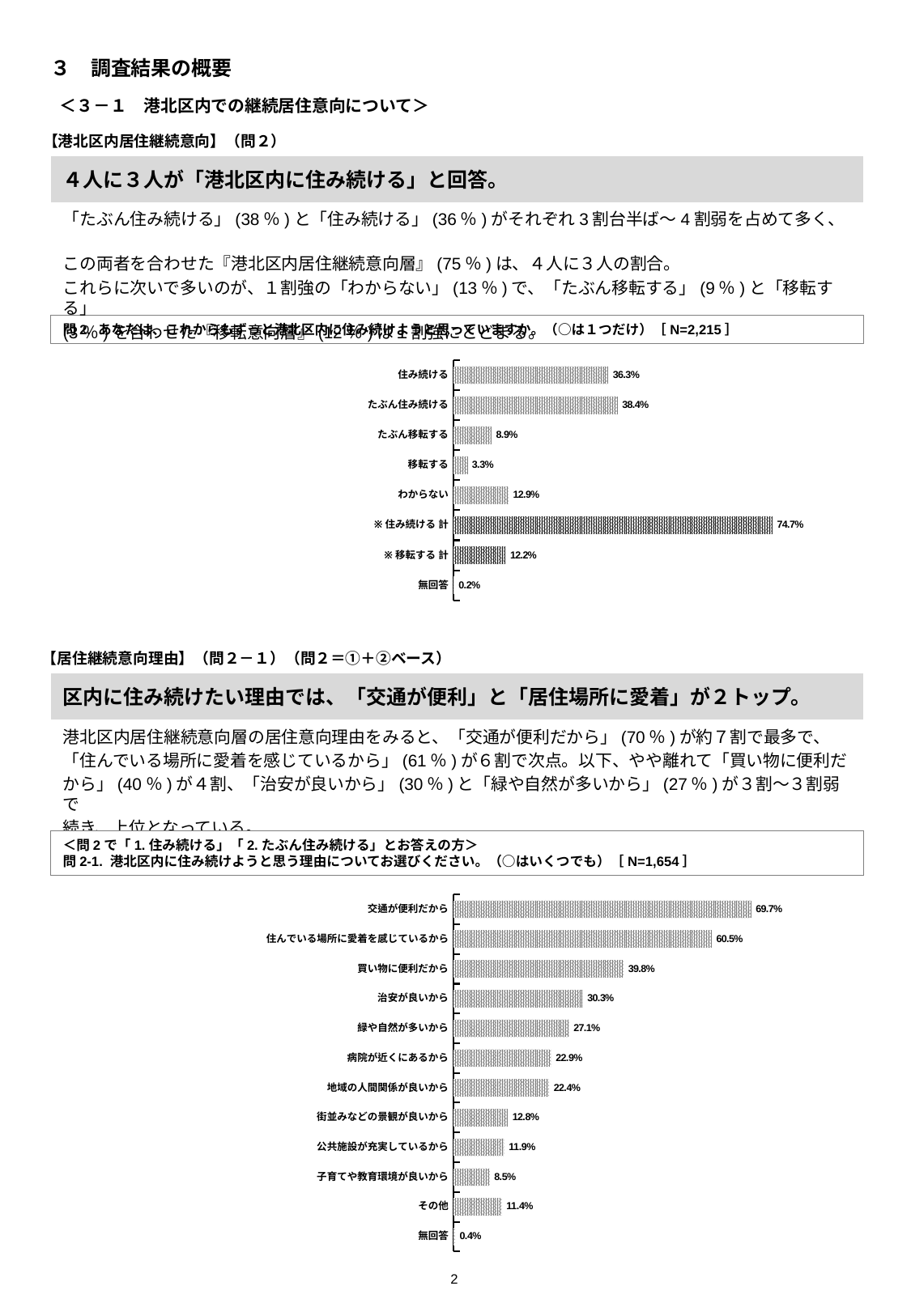

３　調査結果の概要
＜３－１　港北区内での継続居住意向について＞
【港北区内居住継続意向】（問２）
# ４人に３人が「港北区内に住み続ける」と回答。
「たぶん住み続ける」(38％)と「住み続ける」(36％)がそれぞれ3割台半ば～4割弱を占めて多く、
この両者を合わせた『港北区内居住継続意向層』(75％)は、４人に３人の割合。
これらに次いで多いのが、１割強の「わからない」(13％)で、「たぶん移転する」(9％)と「移転する」
(3％)を合わせた『移転意向層』(12％)は１割強にとどまる。

問2. あなたは、これからもずっと港北区内に住み続けようと思っていますか。（○は１つだけ）［N=2,215］

### Chart

| Category |  |
|---|---|
| 住み続ける | 0.362528216704289 |
| たぶん住み続ける | 0.384198645598194 |
| たぶん移転する | 0.0893905191873589 |
| 移転する | 0.0329571106094808 |
| わからない | 0.129119638826185 |
| ※住み続ける 計 | 0.746726862302485 |
| ※移転する 計 | 0.12234762979684 |
| 無回答 | 0.0018058690744921 |
【居住継続意向理由】（問２－１）（問２＝①＋②ベース）
区内に住み続けたい理由では、「交通が便利」と「居住場所に愛着」が２トップ。
港北区内居住継続意向層の居住意向理由をみると、「交通が便利だから」(70％)が約７割で最多で、
「住んでいる場所に愛着を感じているから」(61％)が６割で次点。以下、やや離れて「買い物に便利だ
から」(40％)が４割、「治安が良いから」(30％)と「緑や自然が多いから」(27％)が３割～３割弱で
続き、上位となっている。
＜問2で「1.住み続ける」「2.たぶん住み続ける」とお答えの方＞
問2-1. 港北区内に住み続けようと思う理由についてお選びください。（○はいくつでも）［N=1,654］

### Chart

| Category |  |
|---|---|
| 交通が便利だから | 0.697097944377267 |
| 住んでいる場所に愛着を感じているから | 0.604594921402659 |
| 買い物に便利だから | 0.398428053204354 |
| 治安が良いから | 0.302902055622733 |
| 緑や自然が多いから | 0.270858524788392 |
| 病院が近くにあるから | 0.229141475211608 |
| 地域の人間関係が良いから | 0.224304715840387 |
| 街並みなどの景観が良いから | 0.127569528415961 |
| 公共施設が充実しているから | 0.119105199516324 |
| 子育てや教育環境が良いから | 0.0852478839177751 |
| その他 | 0.1136638452237 |
| 無回答 | 0.00423216444981863 |
2